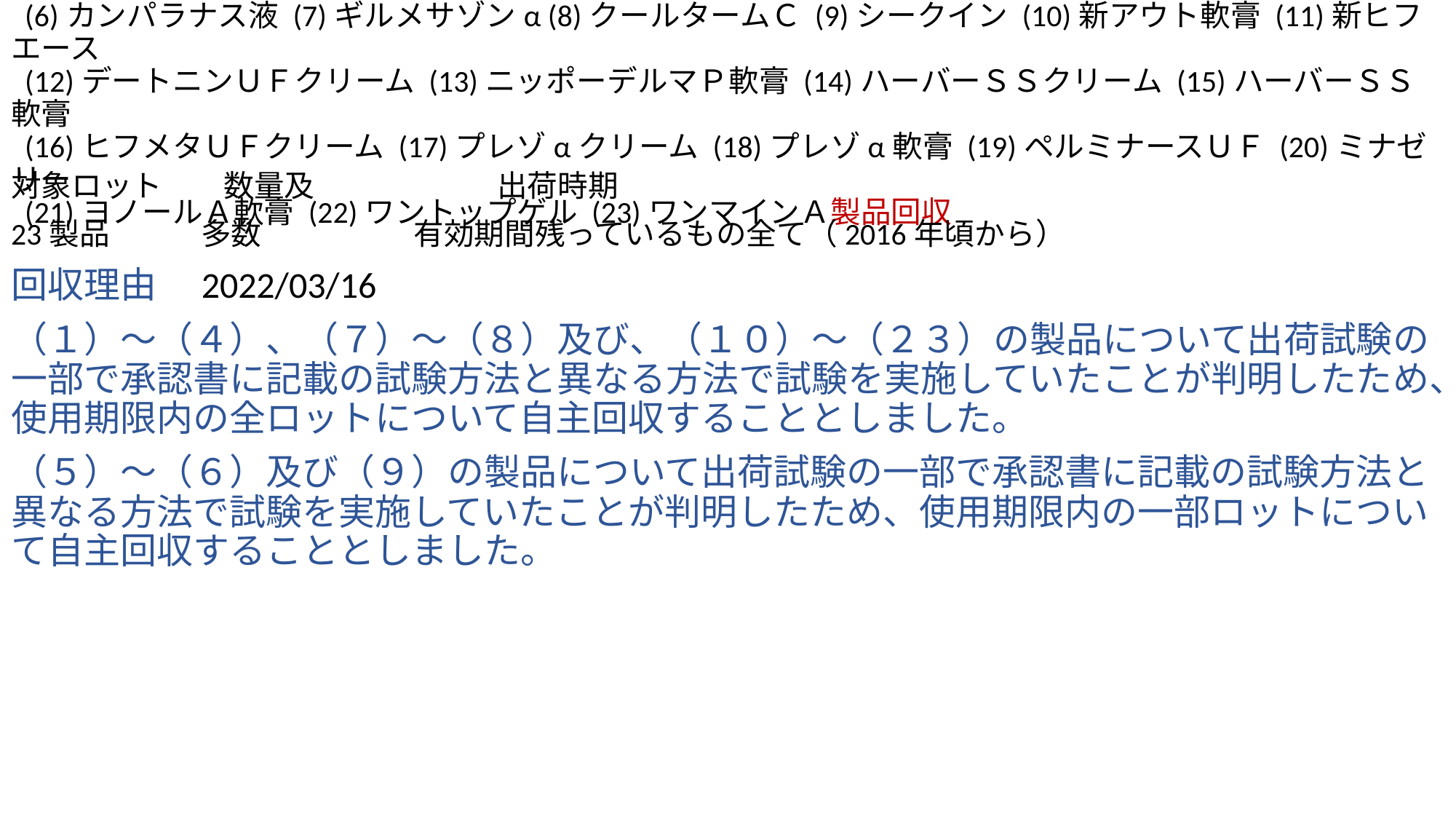

# 販売名：  (1)アウトＣ液 (2)アウトＣゼリー (3)エルゾンＥ軟膏 (4)カユミックアルファＡ軟膏 (5)カンパラナス　クリーム (6)カンパラナス液 (7)ギルメサゾンα (8)クールタームＣ (9)シークイン (10)新アウト軟膏 (11)新ヒフエース (12)デートニンＵＦクリーム (13)ニッポーデルマＰ軟膏 (14)ハーバーＳＳクリーム (15)ハーバーＳＳ軟膏 (16)ヒフメタＵＦクリーム (17)プレゾαクリーム (18)プレゾα軟膏 (19)ペルミナースＵＦ (20)ミナゼリー (21)ヨノールＡ軟膏 (22)ワントップゲル (23)ワンマインＡ製品回収
対象ロット　　数量及　　　　　　出荷時期
23製品　　　多数　　　　　有効期間残っているもの全て（2016年頃から）
回収理由　2022/03/16
（１）～（４）、（７）～（８）及び、（１０）～（２３）の製品について出荷試験の一部で承認書に記載の試験方法と異なる方法で試験を実施していたことが判明したため、使用期限内の全ロットについて自主回収することとしました。
（５）～（６）及び（９）の製品について出荷試験の一部で承認書に記載の試験方法と異なる方法で試験を実施していたことが判明したため、使用期限内の一部ロットについて自主回収することとしました。